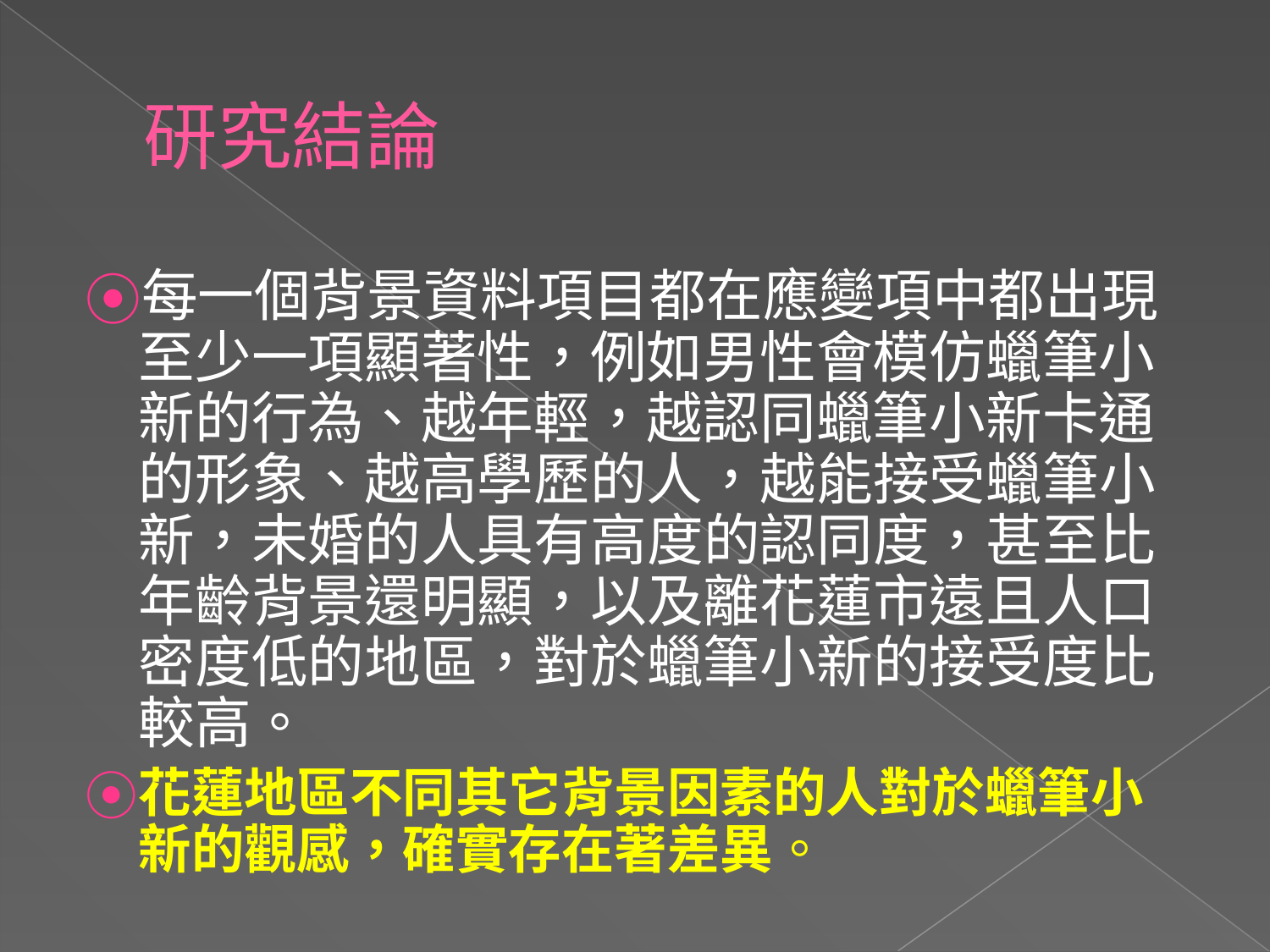

# 研究結論
每一個背景資料項目都在應變項中都出現至少一項顯著性，例如男性會模仿蠟筆小新的行為、越年輕，越認同蠟筆小新卡通的形象、越高學歷的人，越能接受蠟筆小新，未婚的人具有高度的認同度，甚至比年齡背景還明顯，以及離花蓮市遠且人口密度低的地區，對於蠟筆小新的接受度比較高。
花蓮地區不同其它背景因素的人對於蠟筆小新的觀感，確實存在著差異。